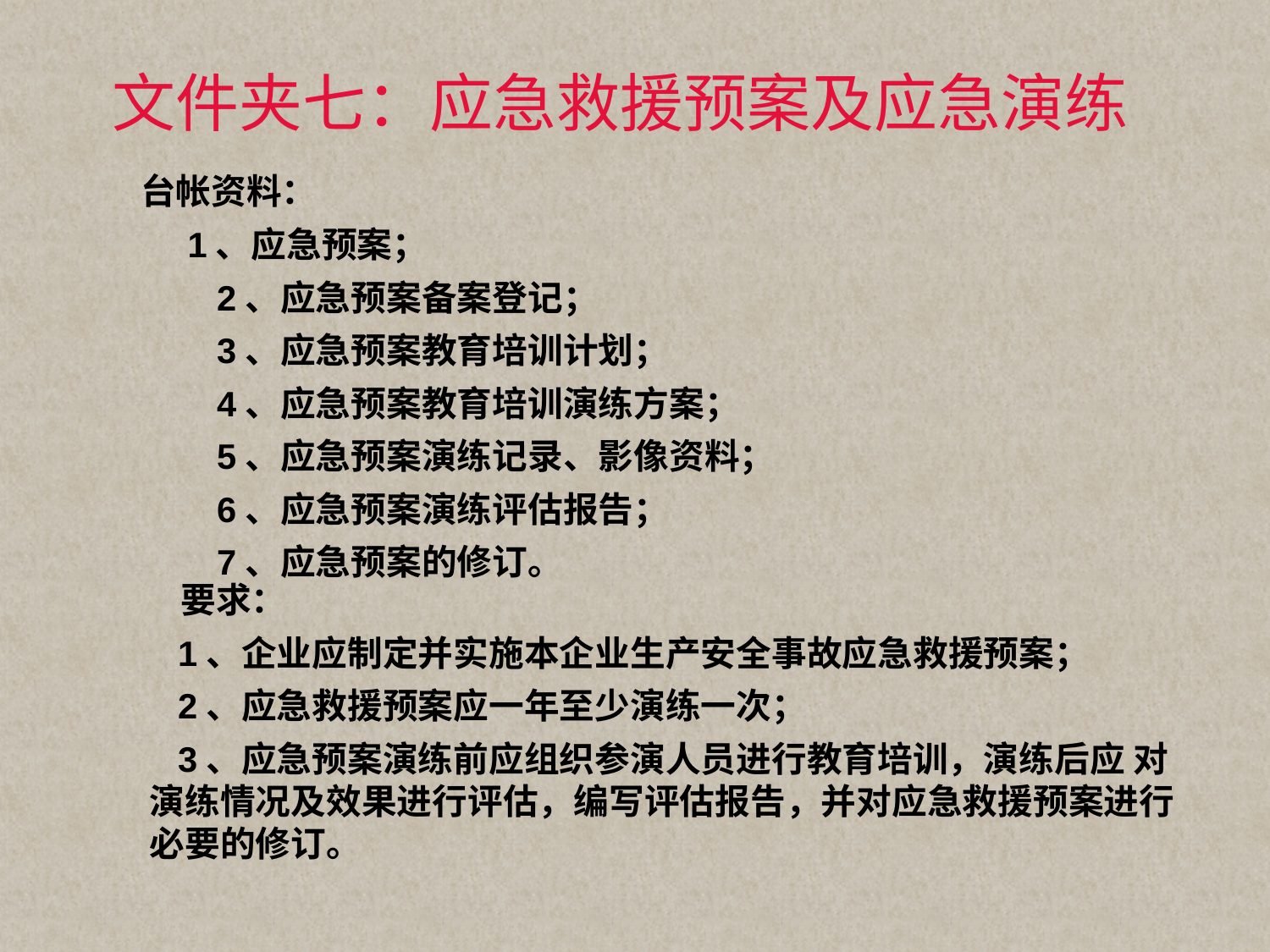

# 文件夹七：应急救援预案及应急演练
    台帐资料：
         1、应急预案；
            2、应急预案备案登记；
            3、应急预案教育培训计划；
            4、应急预案教育培训演练方案；
            5、应急预案演练记录、影像资料；
            6、应急预案演练评估报告；
            7、应急预案的修订。
         要求：
        1、企业应制定并实施本企业生产安全事故应急救援预案；
        2、应急救援预案应一年至少演练一次；
        3、应急预案演练前应组织参演人员进行教育培训，演练后应 对演练情况及效果进行评估，编写评估报告，并对应急救援预案进行必要的修订。